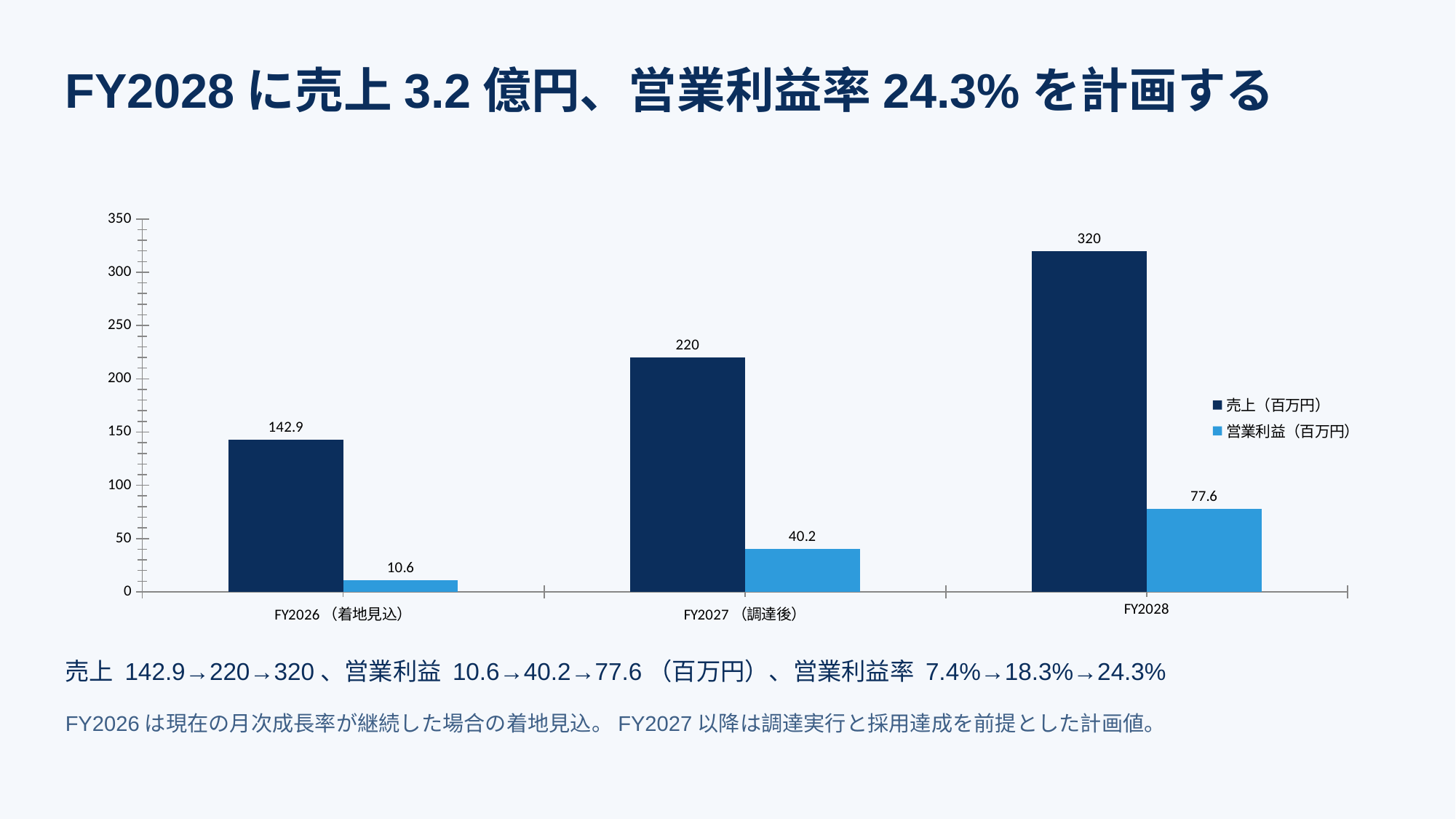

FY2028に売上3.2億円、営業利益率24.3%を計画する

### Chart

| Category | 売上（百万円） | 営業利益（百万円） |
|---|---|---|
| FY2026（着地見込） | 142.9 | 10.6 |
| FY2027（調達後） | 220.0 | 40.2 |
| FY2028 | 320.0 | 77.6 |
売上 142.9→220→320、営業利益 10.6→40.2→77.6（百万円）、営業利益率 7.4%→18.3%→24.3%
FY2026は現在の月次成長率が継続した場合の着地見込。FY2027以降は調達実行と採用達成を前提とした計画値。